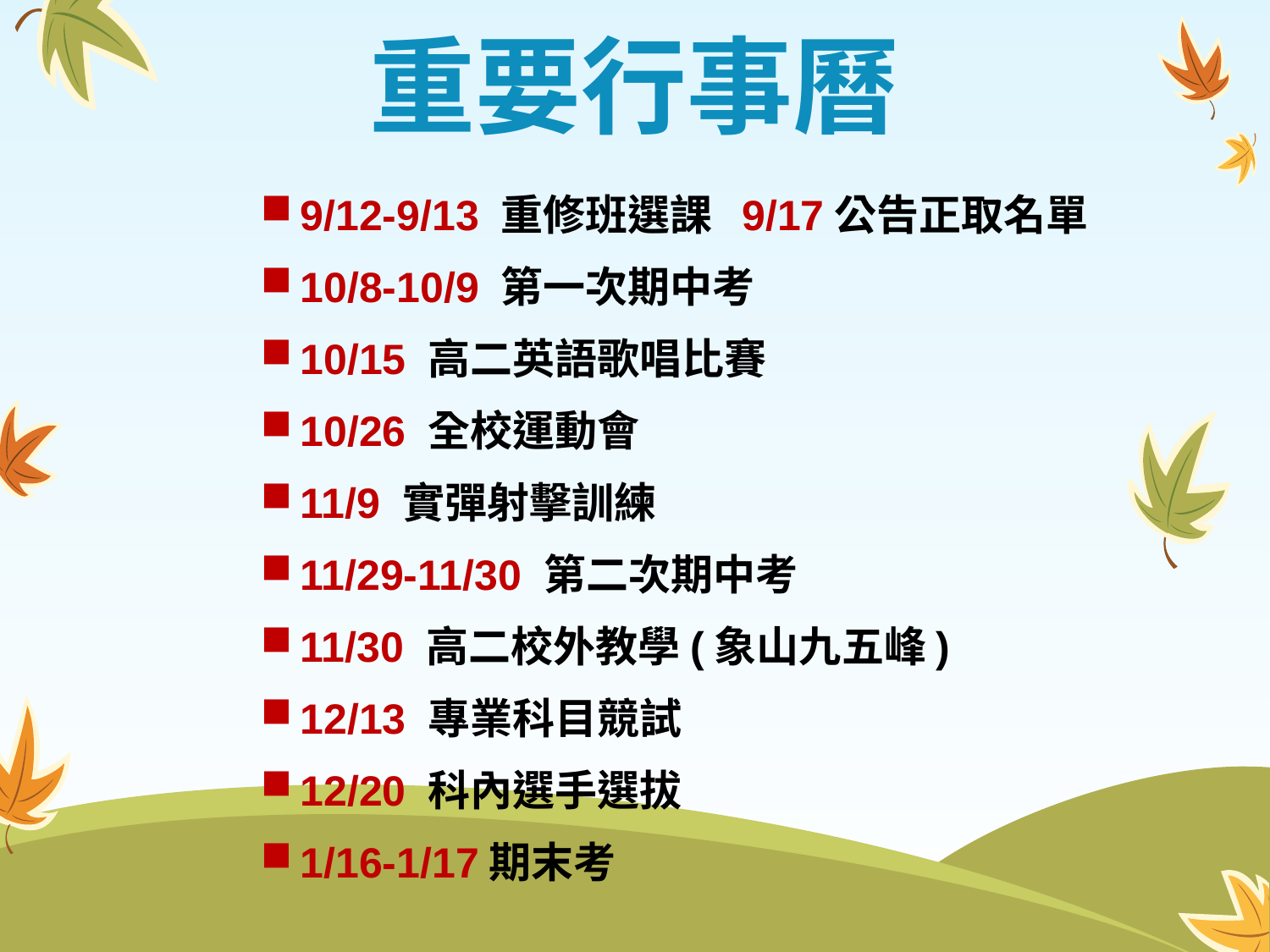

# 重要行事曆
9/12-9/13 重修班選課  9/17公告正取名單
10/8-10/9 第一次期中考
10/15 高二英語歌唱比賽
10/26 全校運動會
11/9 實彈射擊訓練
11/29-11/30 第二次期中考
11/30 高二校外教學(象山九五峰)
12/13 專業科目競試
12/20 科內選手選拔
1/16-1/17期末考